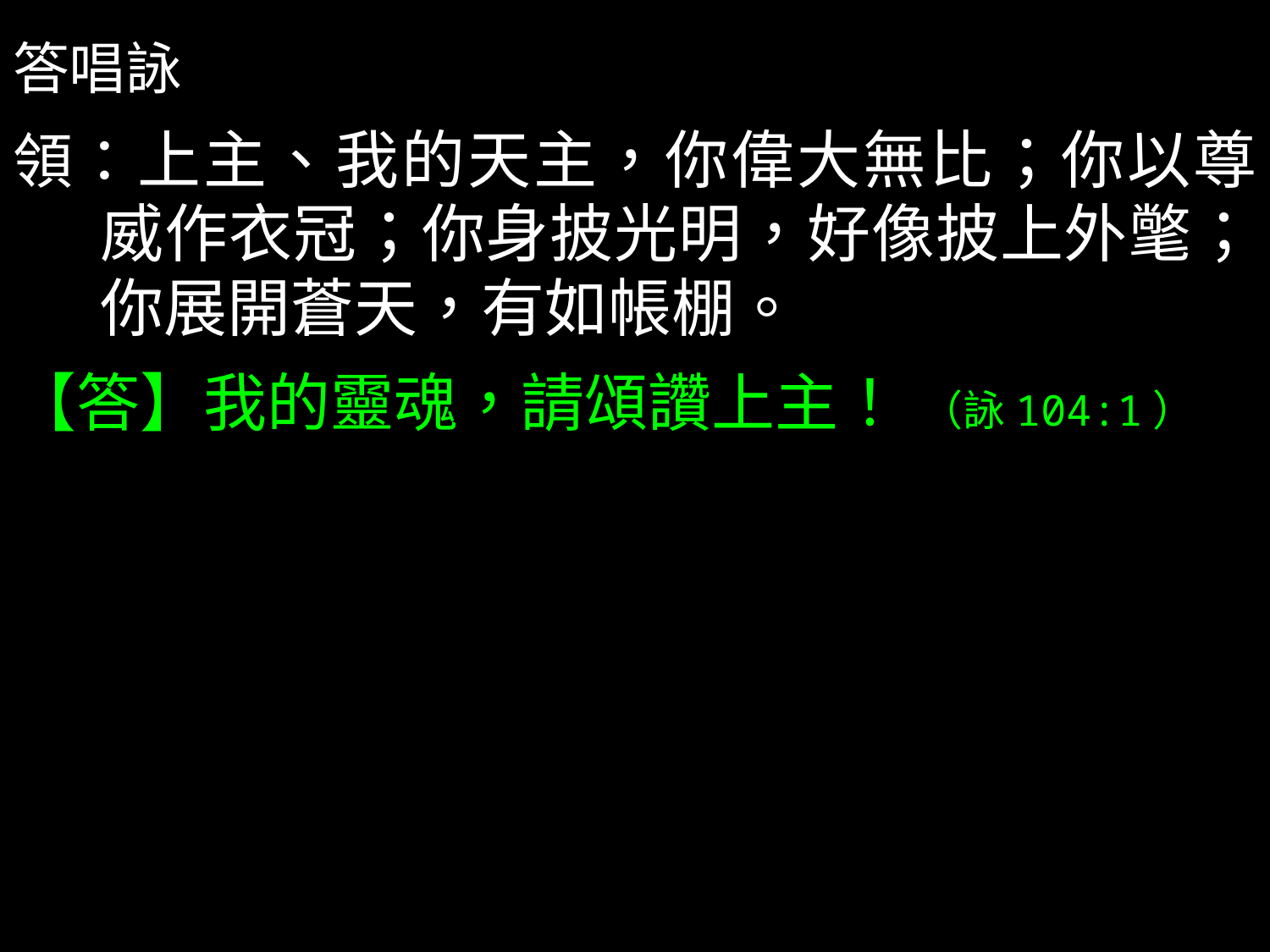

答唱詠
領：上主、我的天主，你偉大無比；你以尊威作衣冠；你身披光明，好像披上外氅；你展開蒼天，有如帳棚。
【答】我的靈魂，請頌讚上主！  （詠104:1）